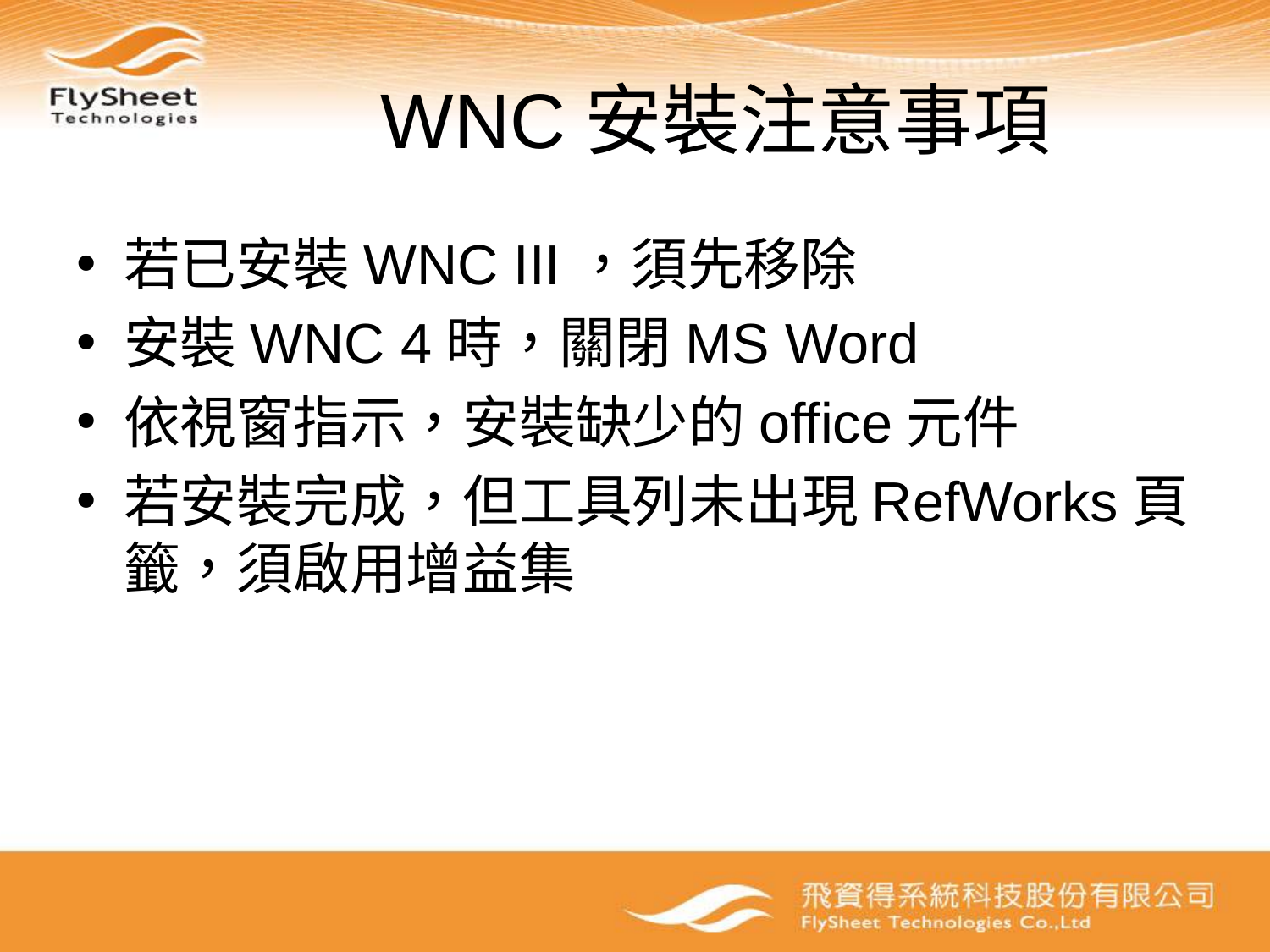

# WNC安裝注意事項
若已安裝WNC III，須先移除
安裝WNC 4時，關閉MS Word
依視窗指示，安裝缺少的office元件
若安裝完成，但工具列未出現RefWorks頁籤，須啟用增益集